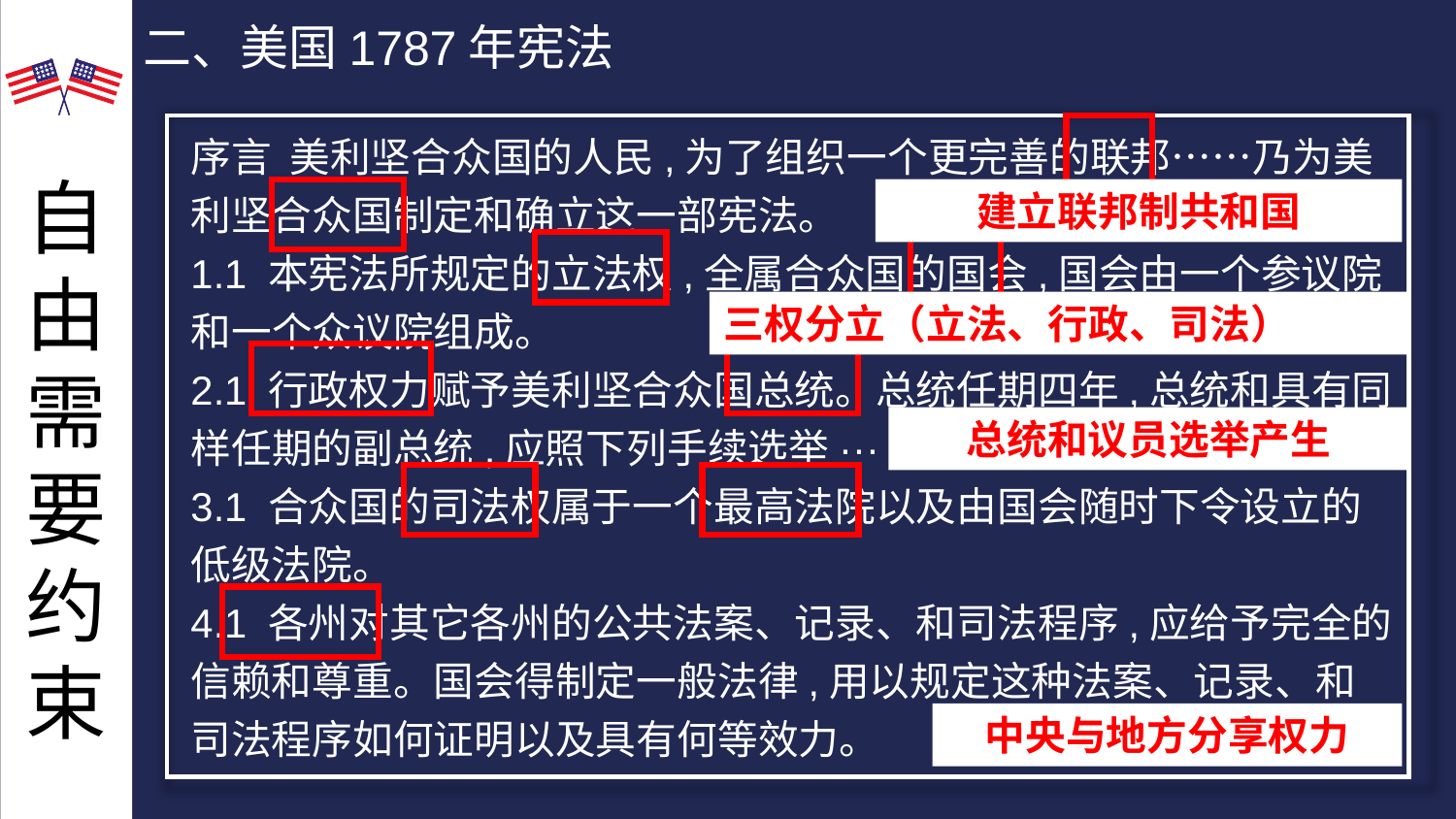

自由需要约束

二、美国1787年宪法

序言  美利坚合众国的人民,为了组织一个更完善的联邦……乃为美利坚合众国制定和确立这一部宪法。
1.1 本宪法所规定的立法权,全属合众国的国会,国会由一个参议院和一个众议院组成。
2.1 行政权力赋予美利坚合众国总统。总统任期四年,总统和具有同样任期的副总统,应照下列手续选举···
3.1 合众国的司法权属于一个最高法院以及由国会随时下令设立的低级法院。
4.1 各州对其它各州的公共法案、记录、和司法程序,应给予完全的信赖和尊重。国会得制定一般法律,用以规定这种法案、记录、和司法程序如何证明以及具有何等效力。

建立联邦制共和国

三权分立（立法、行政、司法）

总统和议员选举产生

中央与地方分享权力